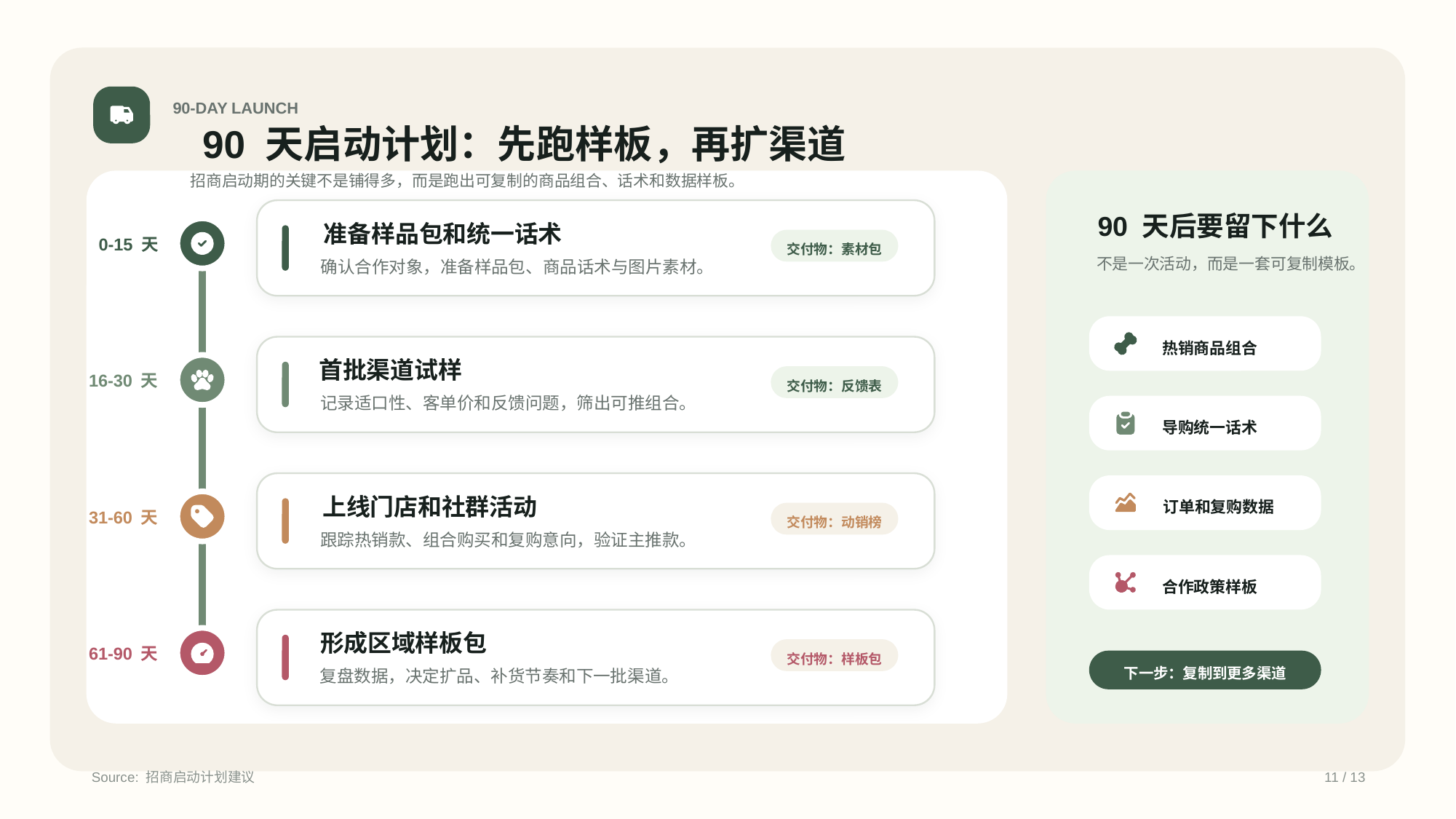

90-DAY LAUNCH

90 天启动计划：先跑样板，再扩渠道
招商启动期的关键不是铺得多，而是跑出可复制的商品组合、话术和数据样板。

准备样品包和统一话术

0-15 天
交付物：素材包
确认合作对象，准备样品包、商品话术与图片素材。
90 天后要留下什么
不是一次活动，而是一套可复制模板。

热销商品组合

导购统一话术

订单和复购数据

合作政策样板

下一步：复制到更多渠道

首批渠道试样

16-30 天
交付物：反馈表
记录适口性、客单价和反馈问题，筛出可推组合。

上线门店和社群活动

31-60 天
交付物：动销榜
跟踪热销款、组合购买和复购意向，验证主推款。

形成区域样板包

61-90 天
交付物：样板包
复盘数据，决定扩品、补货节奏和下一批渠道。
Source: 招商启动计划建议
11 / 13